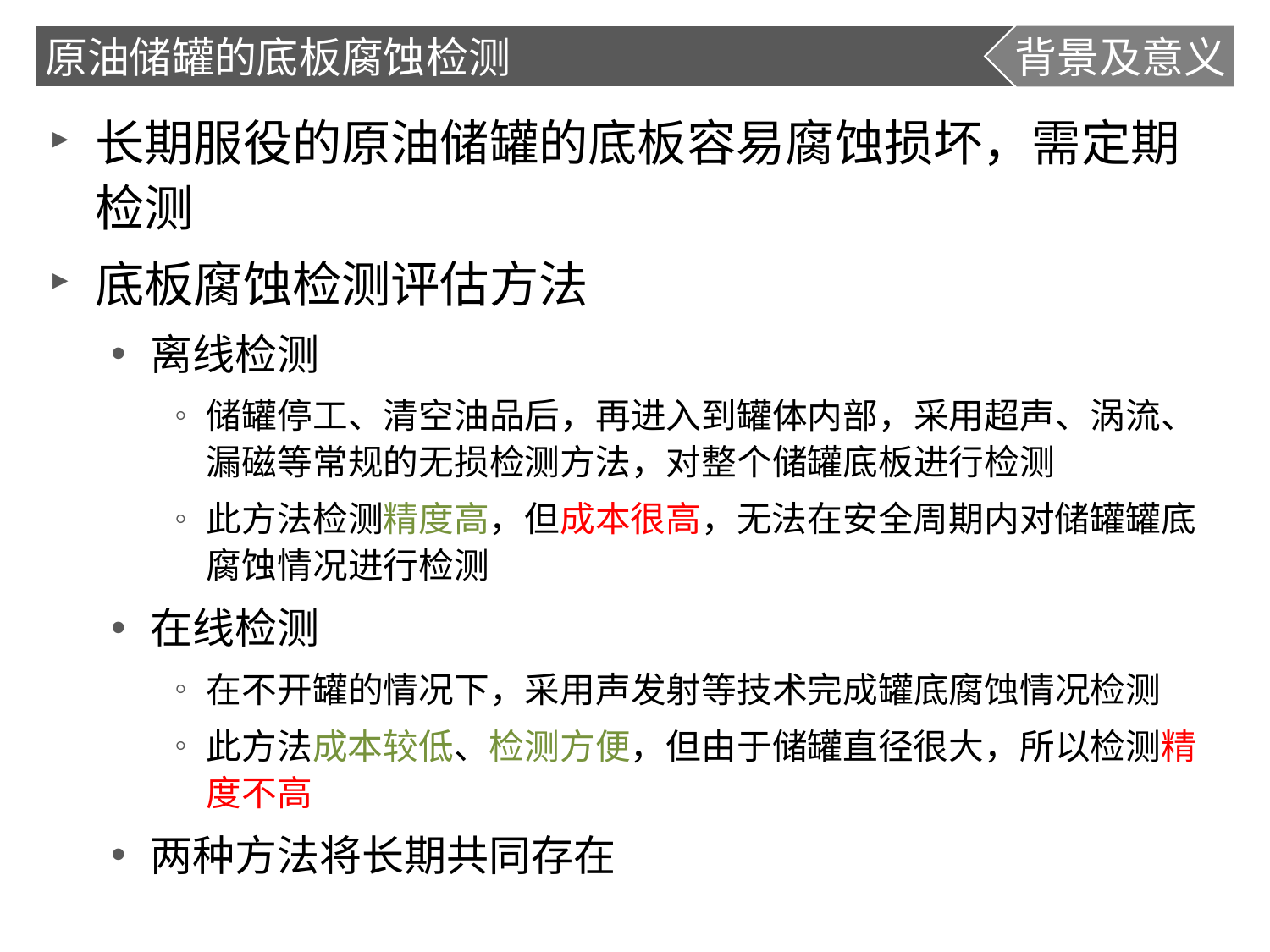

原油储罐的底板腐蚀检测
背景及意义
长期服役的原油储罐的底板容易腐蚀损坏，需定期检测
底板腐蚀检测评估方法
离线检测
储罐停工、清空油品后，再进入到罐体内部，采用超声、涡流、漏磁等常规的无损检测方法，对整个储罐底板进行检测
此方法检测精度高，但成本很高，无法在安全周期内对储罐罐底腐蚀情况进行检测
在线检测
在不开罐的情况下，采用声发射等技术完成罐底腐蚀情况检测
此方法成本较低、检测方便，但由于储罐直径很大，所以检测精度不高
两种方法将长期共同存在